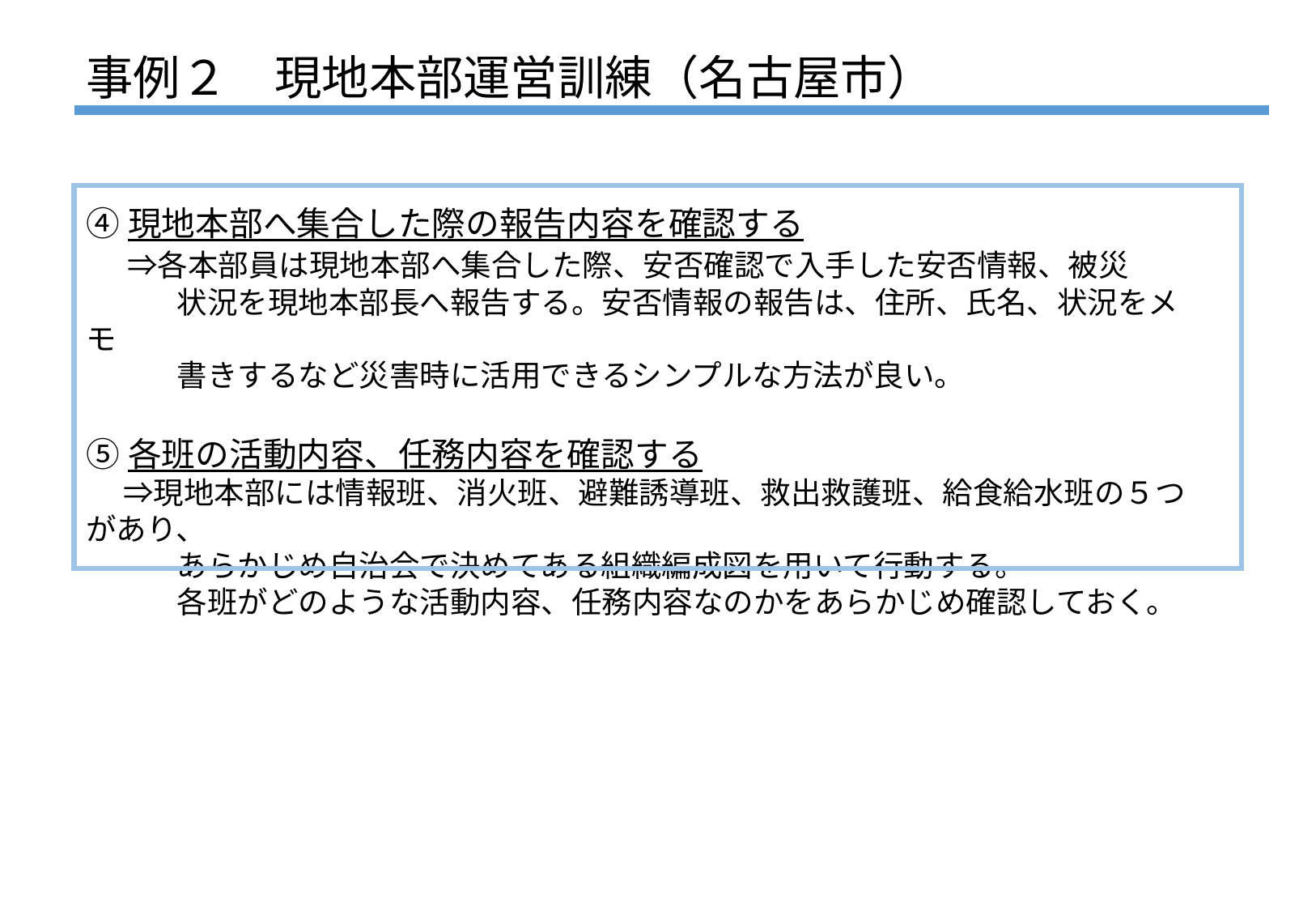

# 事例２　現地本部運営訓練（名古屋市）

④現地本部へ集合した際の報告内容を確認する
　 ⇒各本部員は現地本部へ集合した際、安否確認で入手した安否情報、被災
　　　状況を現地本部長へ報告する。安否情報の報告は、住所、氏名、状況をメモ
　　　書きするなど災害時に活用できるシンプルな方法が良い。

⑤各班の活動内容、任務内容を確認する
　 ⇒現地本部には情報班、消火班、避難誘導班、救出救護班、給食給水班の５つがあり、
　　　あらかじめ自治会で決めてある組織編成図を用いて行動する。
　　　各班がどのような活動内容、任務内容なのかをあらかじめ確認しておく。